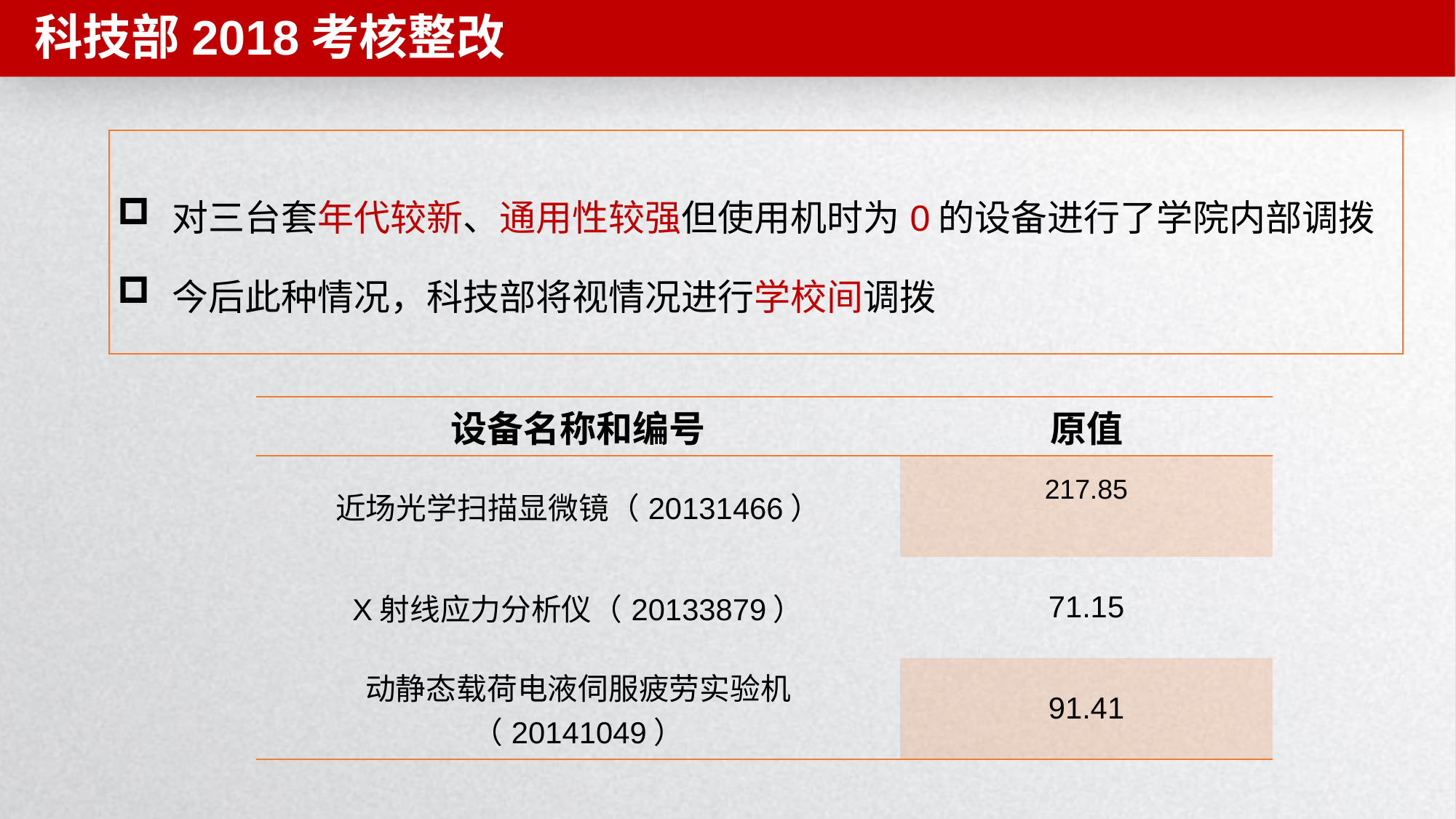

科技部2018考核整改
| 对三台套年代较新、通用性较强但使用机时为0的设备进行了学院内部调拨 今后此种情况，科技部将视情况进行学校间调拨 |
| --- |
| 设备名称和编号 | 原值 |
| --- | --- |
| 近场光学扫描显微镜（20131466） | 217.85 |
| X射线应力分析仪（20133879） | 71.15 |
| 动静态载荷电液伺服疲劳实验机（20141049） | 91.41 |